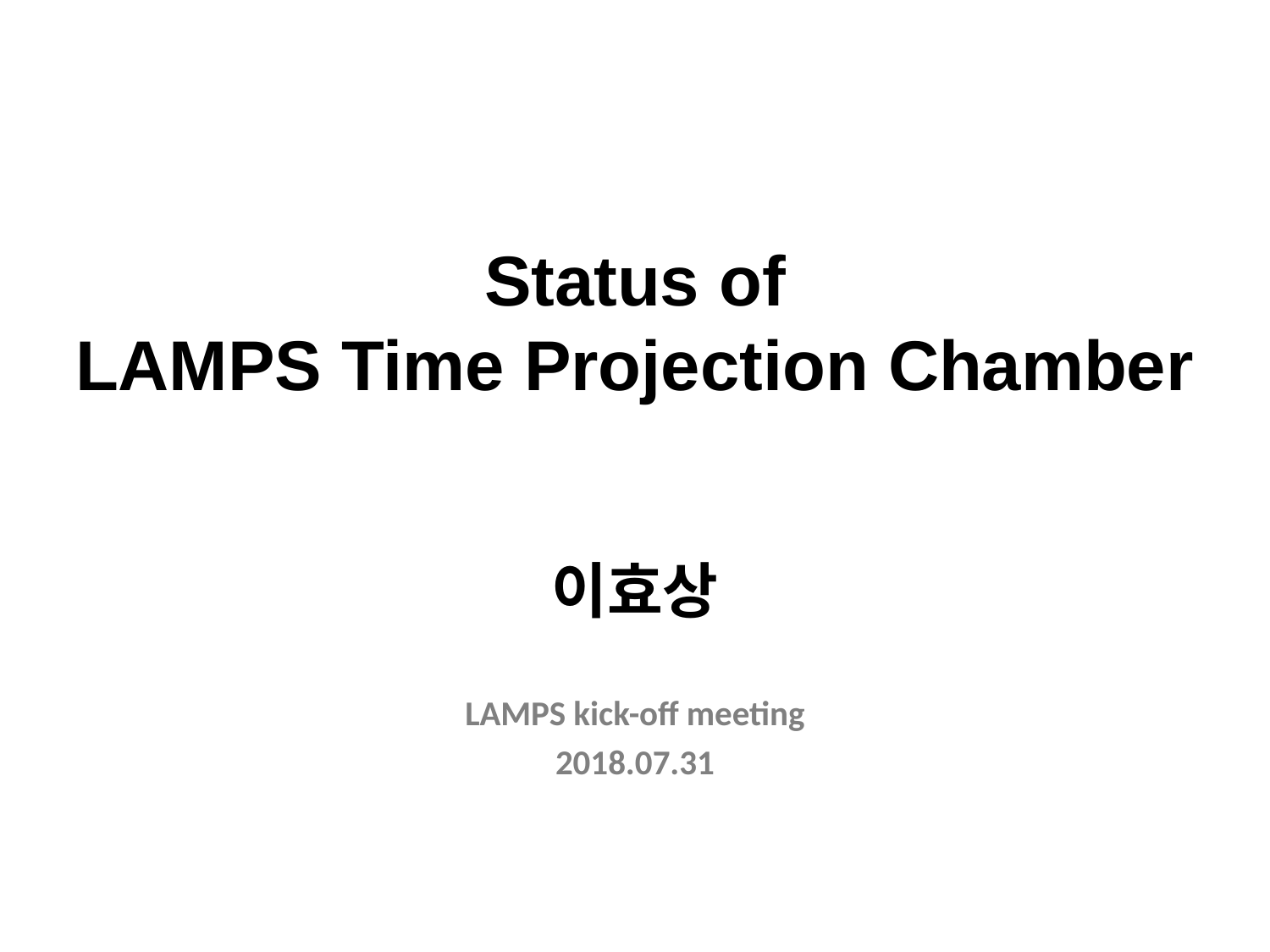

# Status of LAMPS Time Projection Chamber
이효상

LAMPS kick-off meeting
2018.07.31